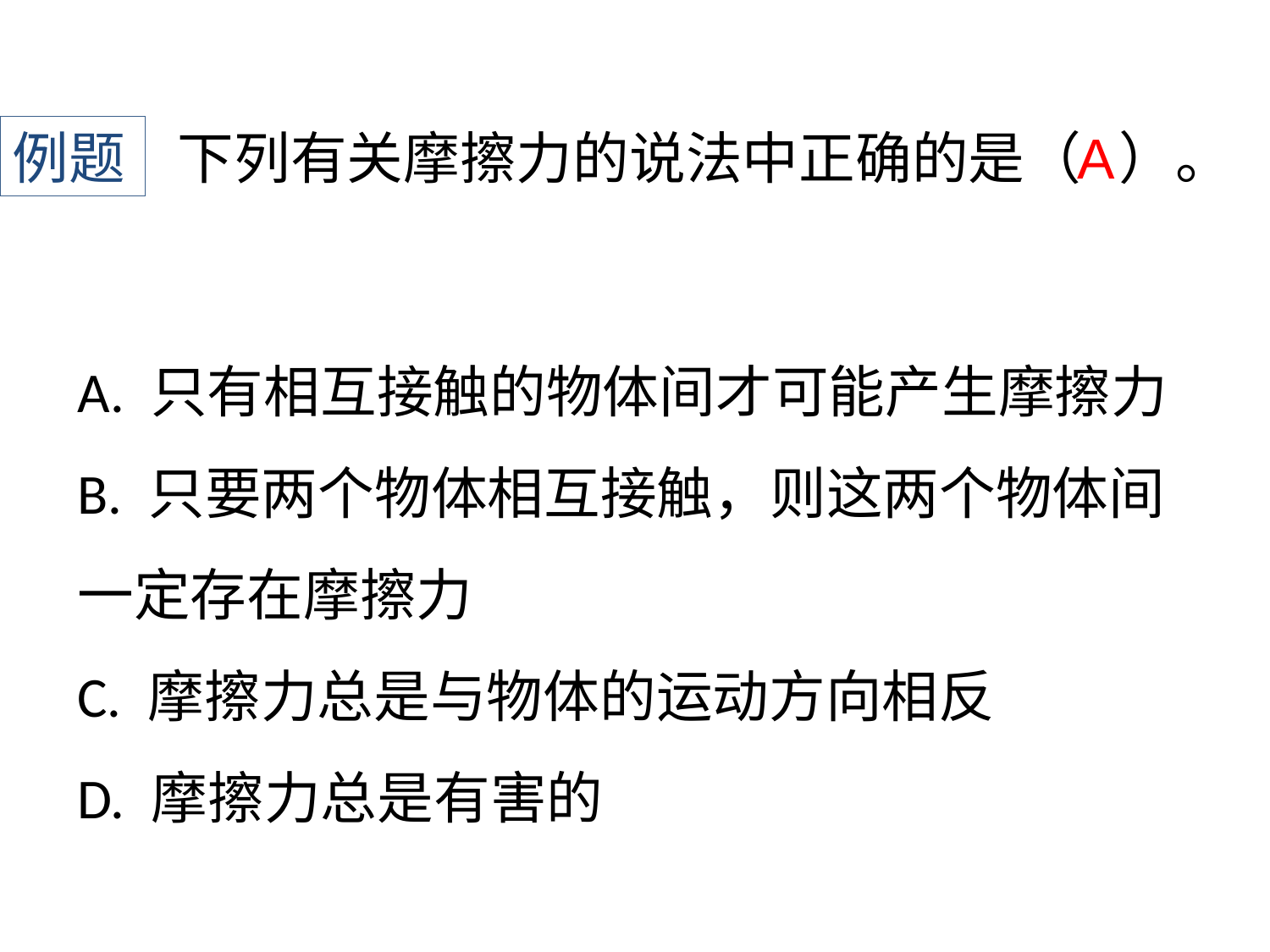

例题
下列有关摩擦力的说法中正确的是（   ）。
A
A. 只有相互接触的物体间才可能产生摩擦力
B. 只要两个物体相互接触，则这两个物体间一定存在摩擦力
C. 摩擦力总是与物体的运动方向相反
D. 摩擦力总是有害的